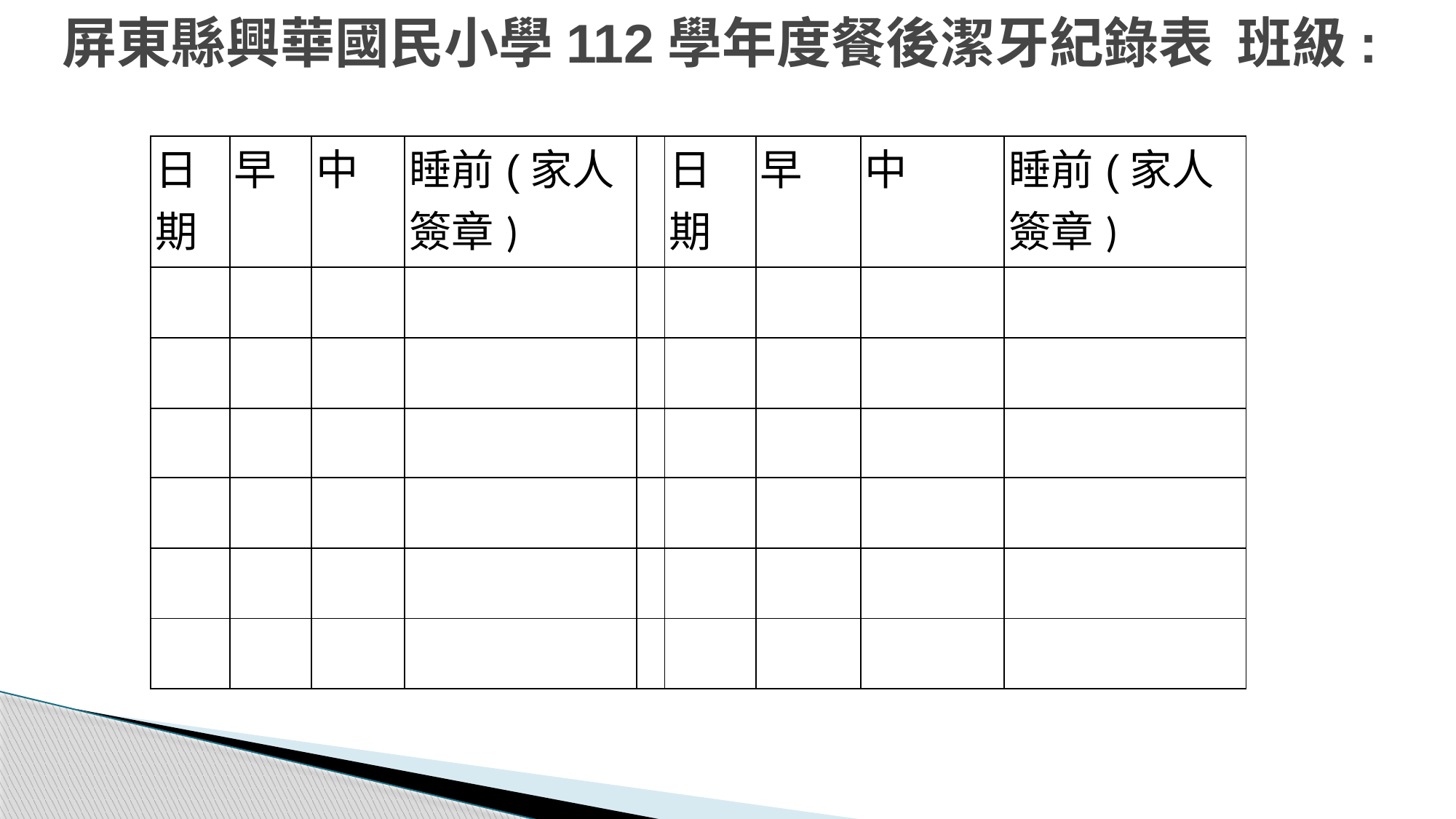

# 屏東縣興華國民小學112學年度餐後潔牙紀錄表  班級:
| 日期 | 早 | 中 | 睡前(家人簽章) |  | 日期 | 早 | 中 | 睡前(家人簽章) |
| --- | --- | --- | --- | --- | --- | --- | --- | --- |
|  |  |  |  |  |  |  |  |  |
|  |  |  |  |  |  |  |  |  |
|  |  |  |  |  |  |  |  |  |
|  |  |  |  |  |  |  |  |  |
|  |  |  |  |  |  |  |  |  |
|  |  |  |  |  |  |  |  |  |